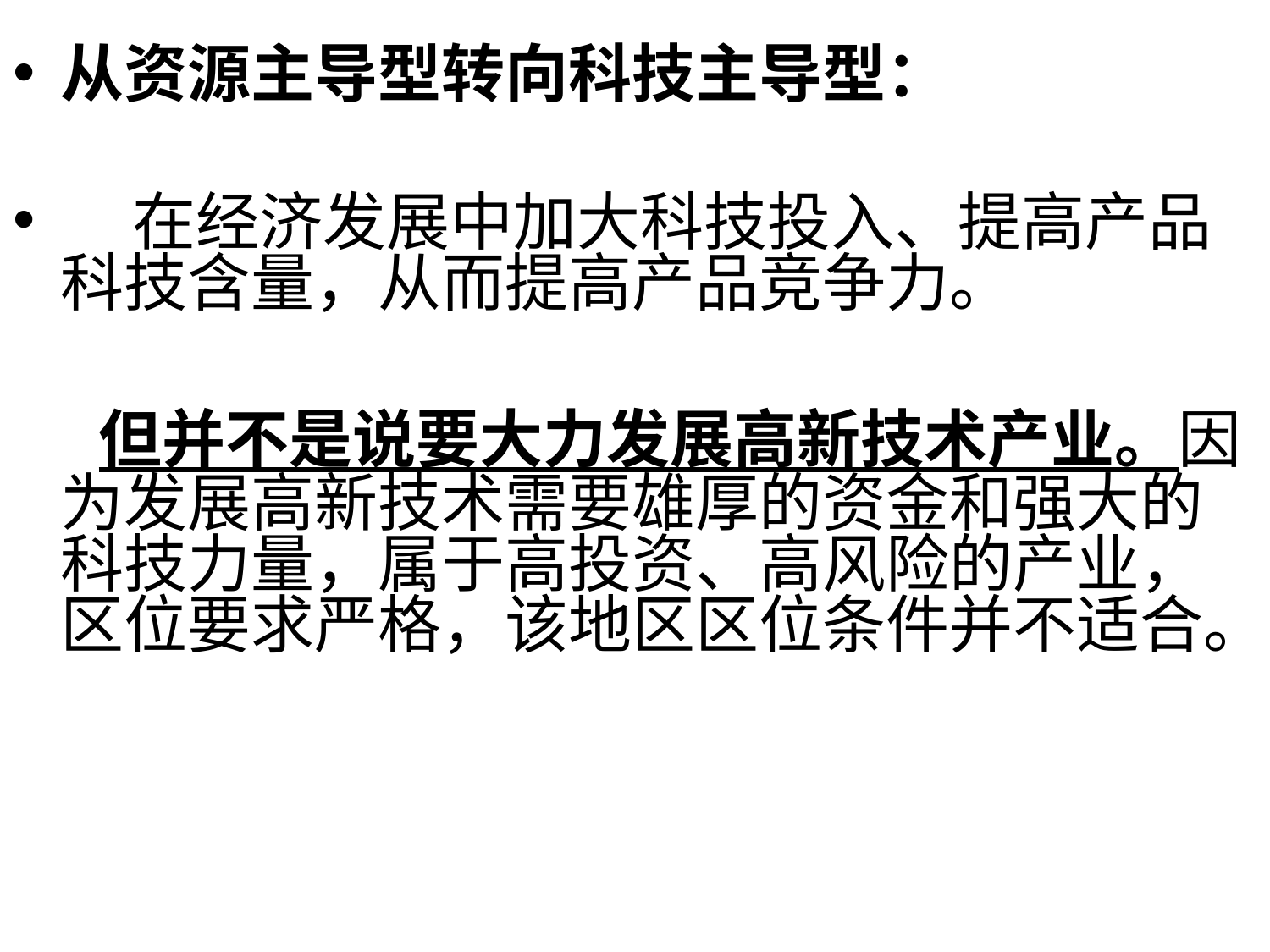

从资源主导型转向科技主导型：

    在经济发展中加大科技投入、提高产品科技含量，从而提高产品竞争力。

     但并不是说要大力发展高新技术产业。因为发展高新技术需要雄厚的资金和强大的科技力量，属于高投资、高风险的产业，区位要求严格，该地区区位条件并不适合。